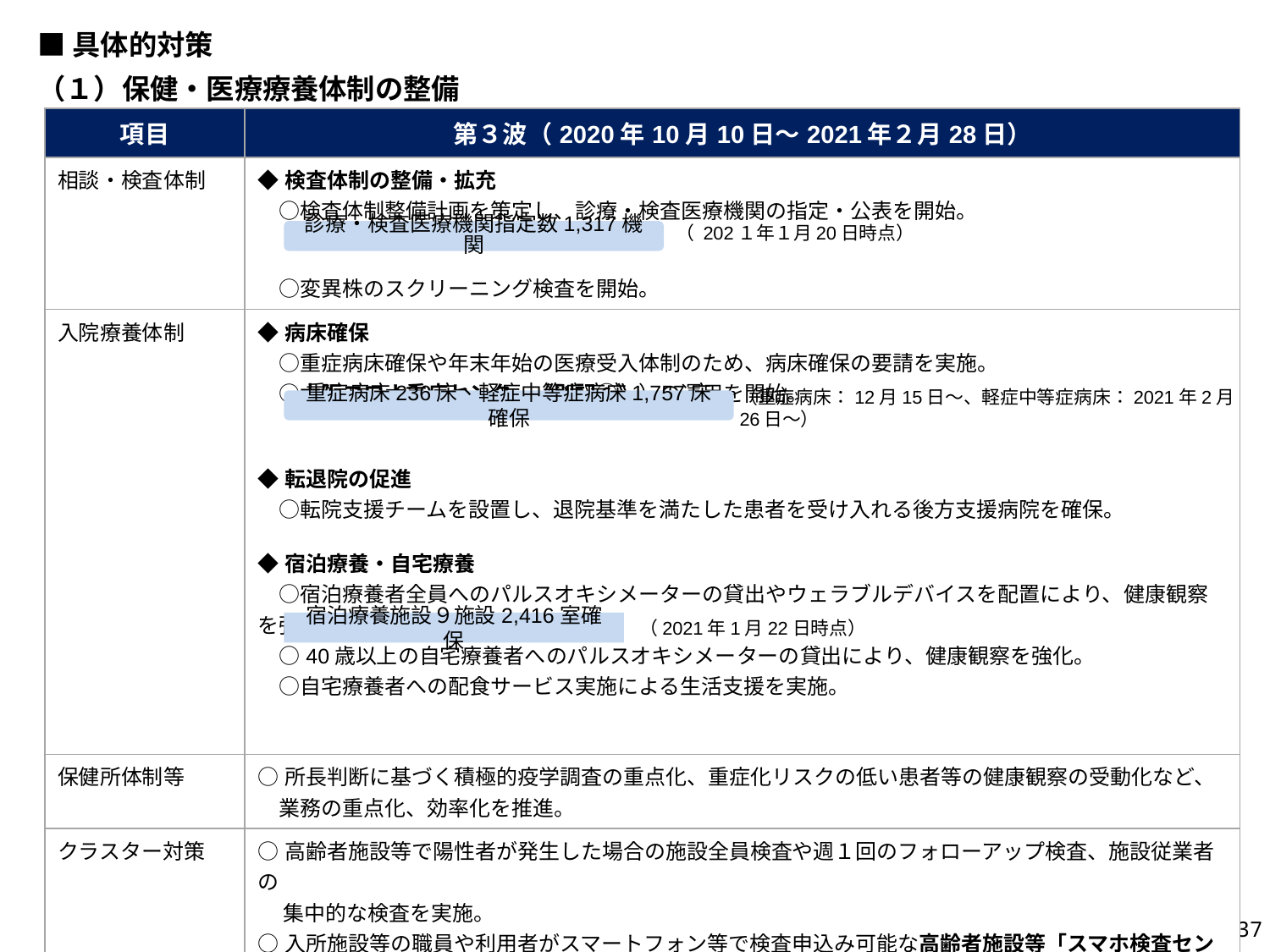

■具体的対策
（１）保健・医療療養体制の整備
| 項目 | 第３波（2020年10月10日～2021年２月28日） |
| --- | --- |
| 相談・検査体制 | ◆検査体制の整備・拡充 　○検査体制整備計画を策定し、診療・検査医療機関の指定・公表を開始。 　○変異株のスクリーニング検査を開始。 |
| 入院療養体制 | ◆病床確保 　○重症病床確保や年末年始の医療受入体制のため、病床確保の要請を実施。 　○大阪コロナ重症センター《別記⑥》）の運用を開始。 　 ◆転退院の促進 　○転院支援チームを設置し、退院基準を満たした患者を受け入れる後方支援病院を確保。 ◆宿泊療養・自宅療養 　○宿泊療養者全員へのパルスオキシメーターの貸出やウェラブルデバイスを配置により、健康観察を強化。 　○40歳以上の自宅療養者へのパルスオキシメーターの貸出により、健康観察を強化。 　○自宅療養者への配食サービス実施による生活支援を実施。 |
| 保健所体制等 | ○所長判断に基づく積極的疫学調査の重点化、重症化リスクの低い患者等の健康観察の受動化など、 　業務の重点化、効率化を推進。 |
| クラスター対策 | ○高齢者施設等で陽性者が発生した場合の施設全員検査や週１回のフォローアップ検査、施設従業者の 　 集中的な検査を実施。 ○入所施設等の職員や利用者がスマートフォン等で検査申込み可能な高齢者施設等「スマホ検査センター」 　　　《別記⑦》を設置。 |
| ワクチン | ○医療従事者の接種に向け、他の都道府県に先駆け、『医療従事者接種・大阪モデル』《別記⑧》として、ワクチン配送センターの設置及びLINE予約システムを導入。 ○集団接種会場訓練を実施。 |
（ 202１年１月20日時点）
診療・検査医療機関指定数1,317機関
重症病床236床、軽症中等症病床1,757床確保
（重症病床：12月15日～、軽症中等症病床：2021年2月26日～）
宿泊療養施設９施設2,416室確保
（2021年1月22日時点）
37